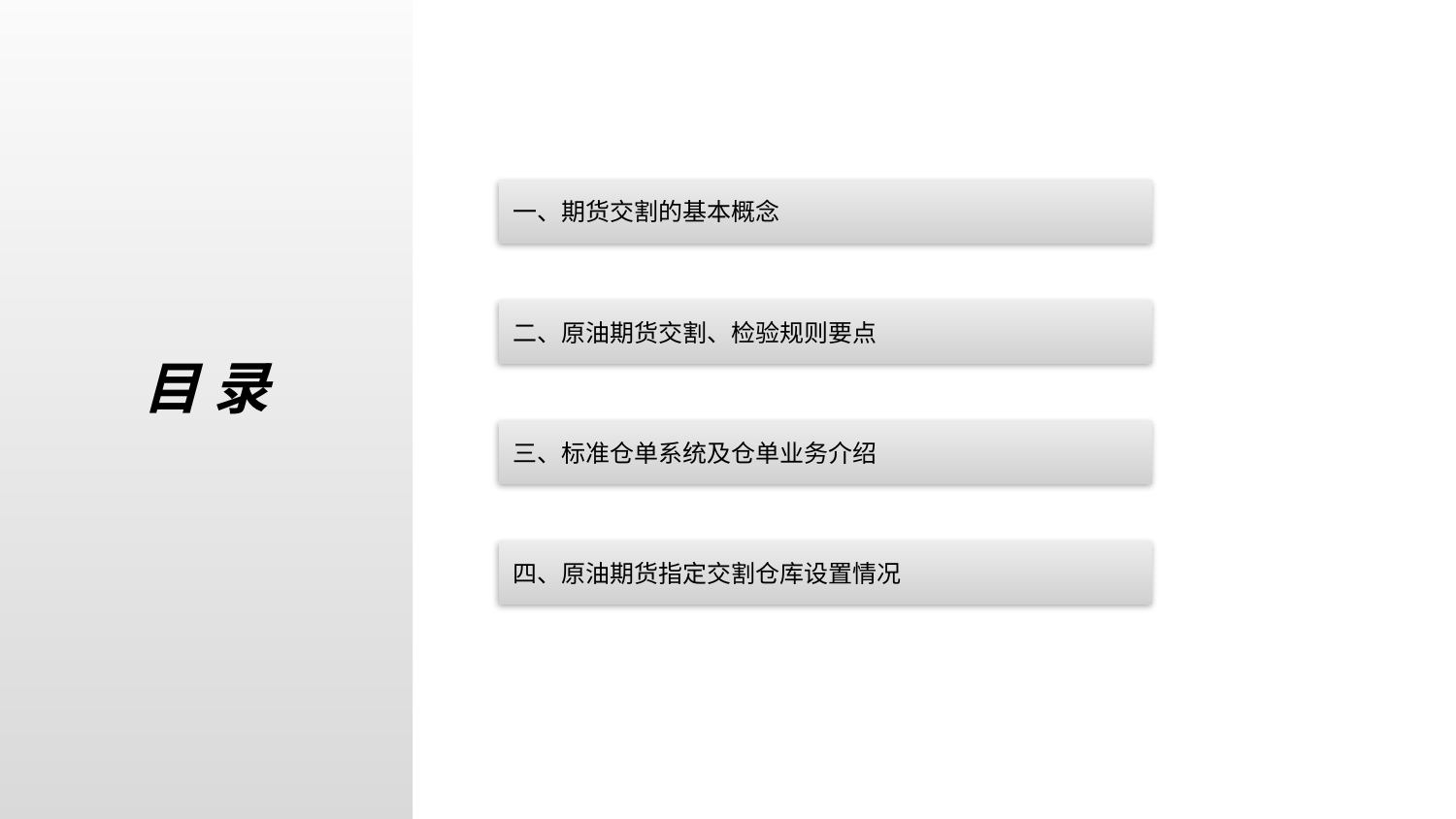

一、期货交割的基本概念
二、原油期货交割、检验规则要点
目 录
三、标准仓单系统及仓单业务介绍
四、原油期货指定交割仓库设置情况